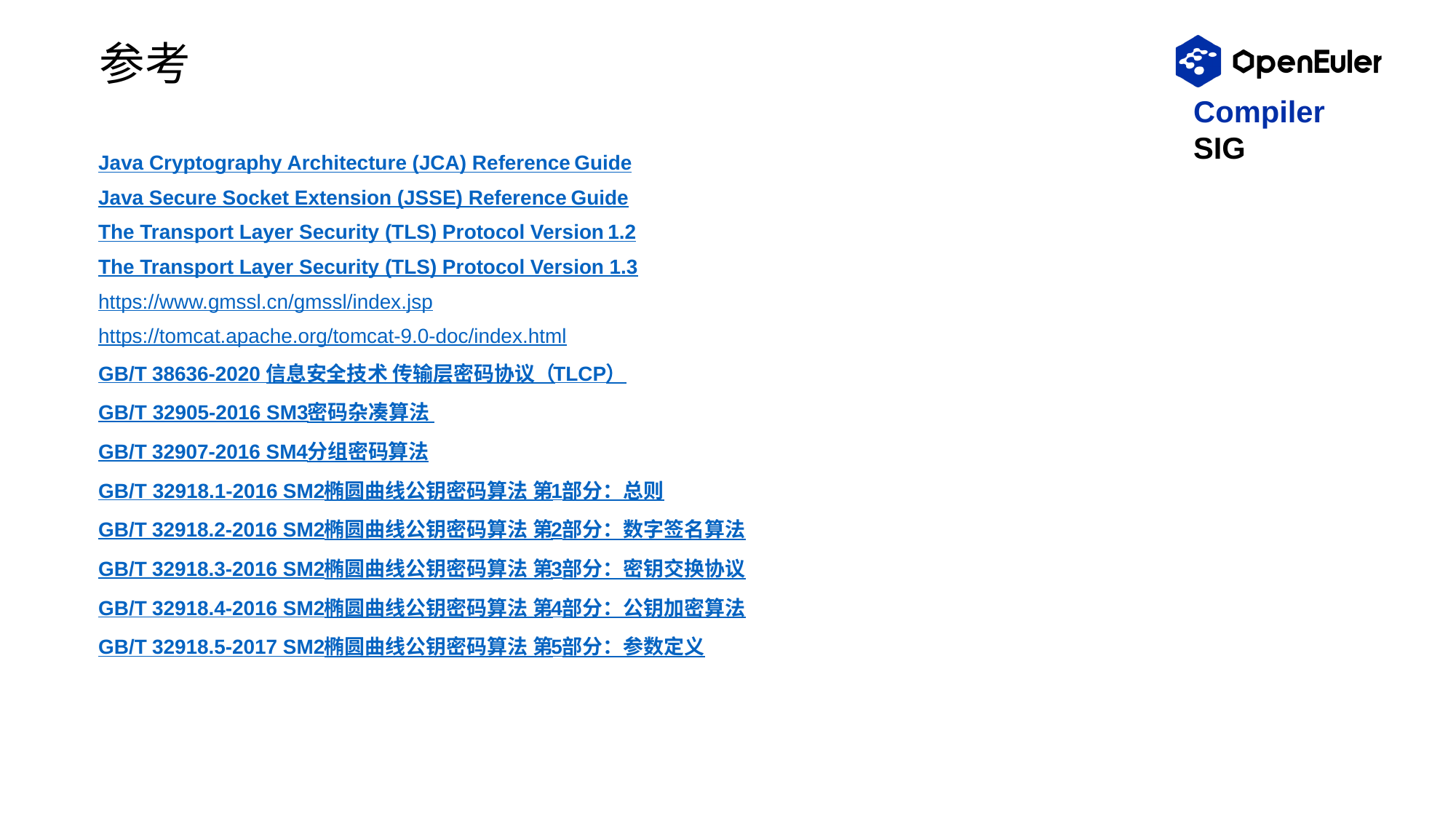

# 参考
Java Cryptography Architecture (JCA) Reference Guide
Java Secure Socket Extension (JSSE) Reference Guide
The Transport Layer Security (TLS) Protocol Version 1.2
The Transport Layer Security (TLS) Protocol Version 1.3
https://www.gmssl.cn/gmssl/index.jsp
https://tomcat.apache.org/tomcat-9.0-doc/index.html
GB/T 38636-2020 信息安全技术 传输层密码协议（TLCP）
GB/T 32905-2016 SM3密码杂凑算法
GB/T 32907-2016 SM4分组密码算法
GB/T 32918.1-2016 SM2椭圆曲线公钥密码算法 第1部分：总则
GB/T 32918.2-2016 SM2椭圆曲线公钥密码算法 第2部分：数字签名算法
GB/T 32918.3-2016 SM2椭圆曲线公钥密码算法 第3部分：密钥交换协议
GB/T 32918.4-2016 SM2椭圆曲线公钥密码算法 第4部分：公钥加密算法
GB/T 32918.5-2017 SM2椭圆曲线公钥密码算法 第5部分：参数定义